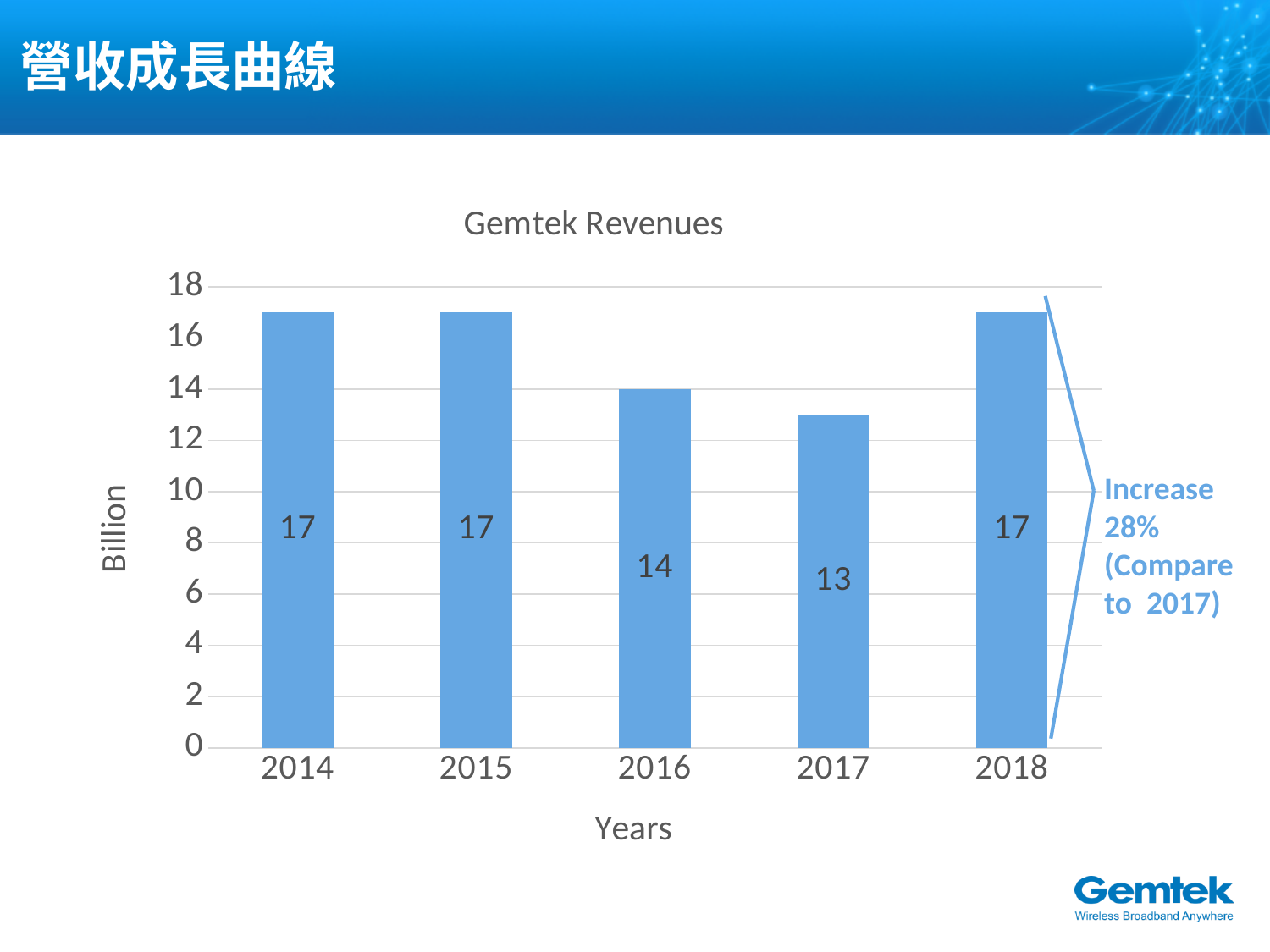

# 營收成長曲線

### Chart: Gemtek Revenues

| Category | 正文營收 |
|---|---|
| 2014 | 17.0 |
| 2015 | 17.0 |
| 2016 | 14.0 |
| 2017 | 13.0 |
| 2018 | 17.0 |
Increase
28%
(Compare to  2017)